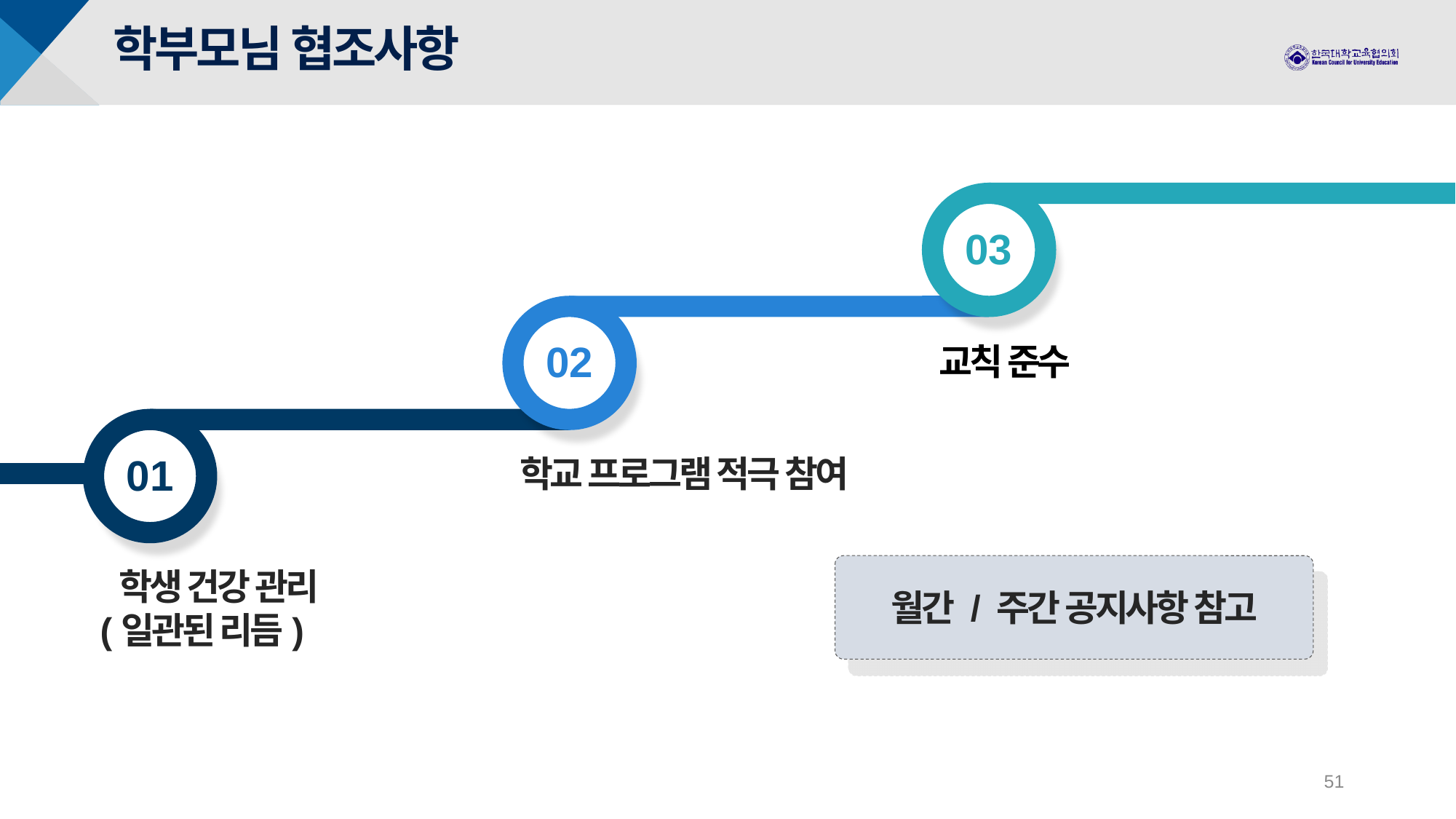

학부모님 협조사항
03
02
교칙 준수
01
학교 프로그램 적극 참여

 학생 건강 관리
(일관된 리듬)
월간 / 주간 공지사항 참고
51